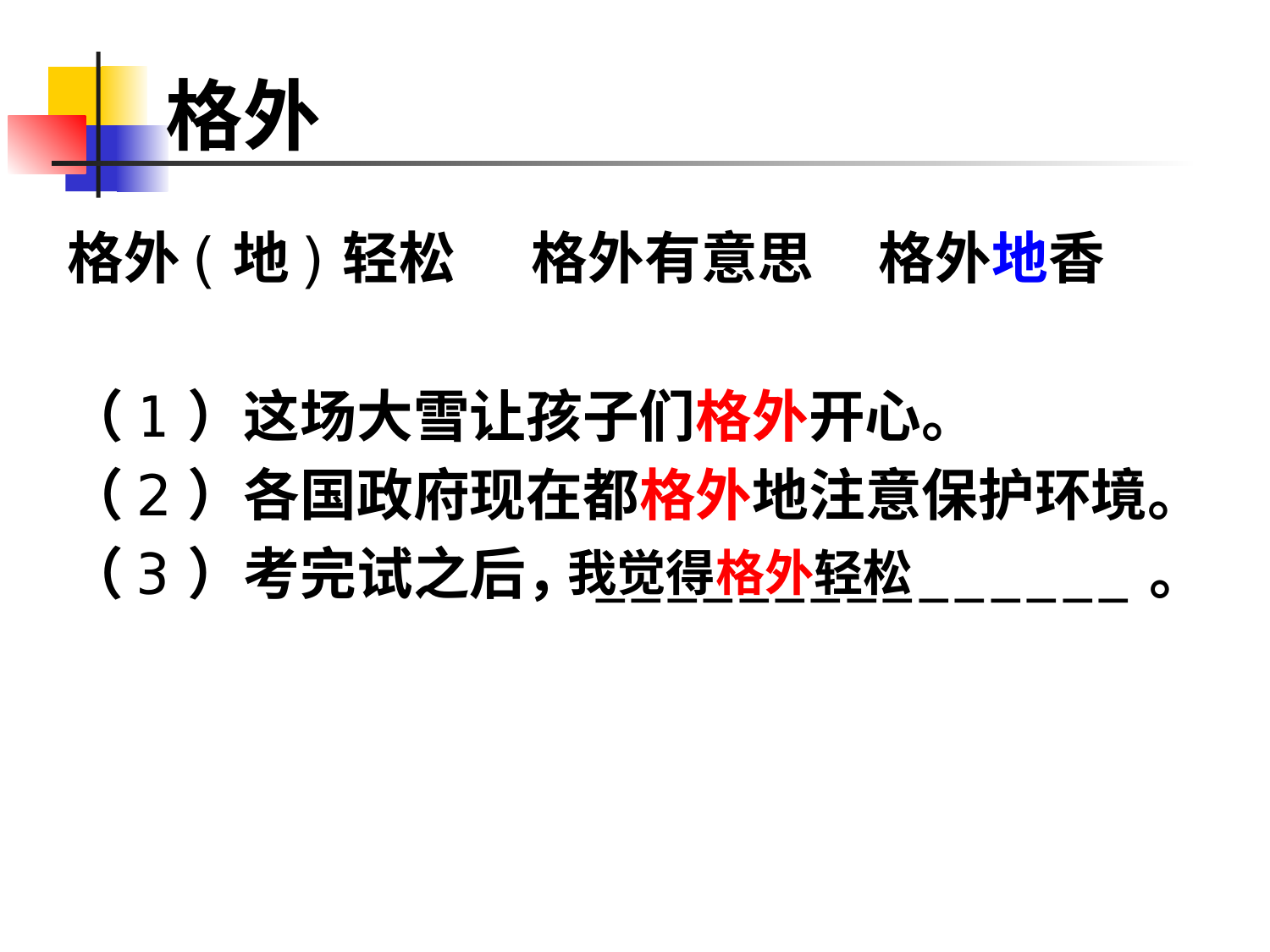

# 格外
格外(地)轻松      格外有意思     格外地香

（1）这场大雪让孩子们格外开心。
（2）各国政府现在都格外地注意保护环境。
（3）考完试之后，_______________。
我觉得格外轻松